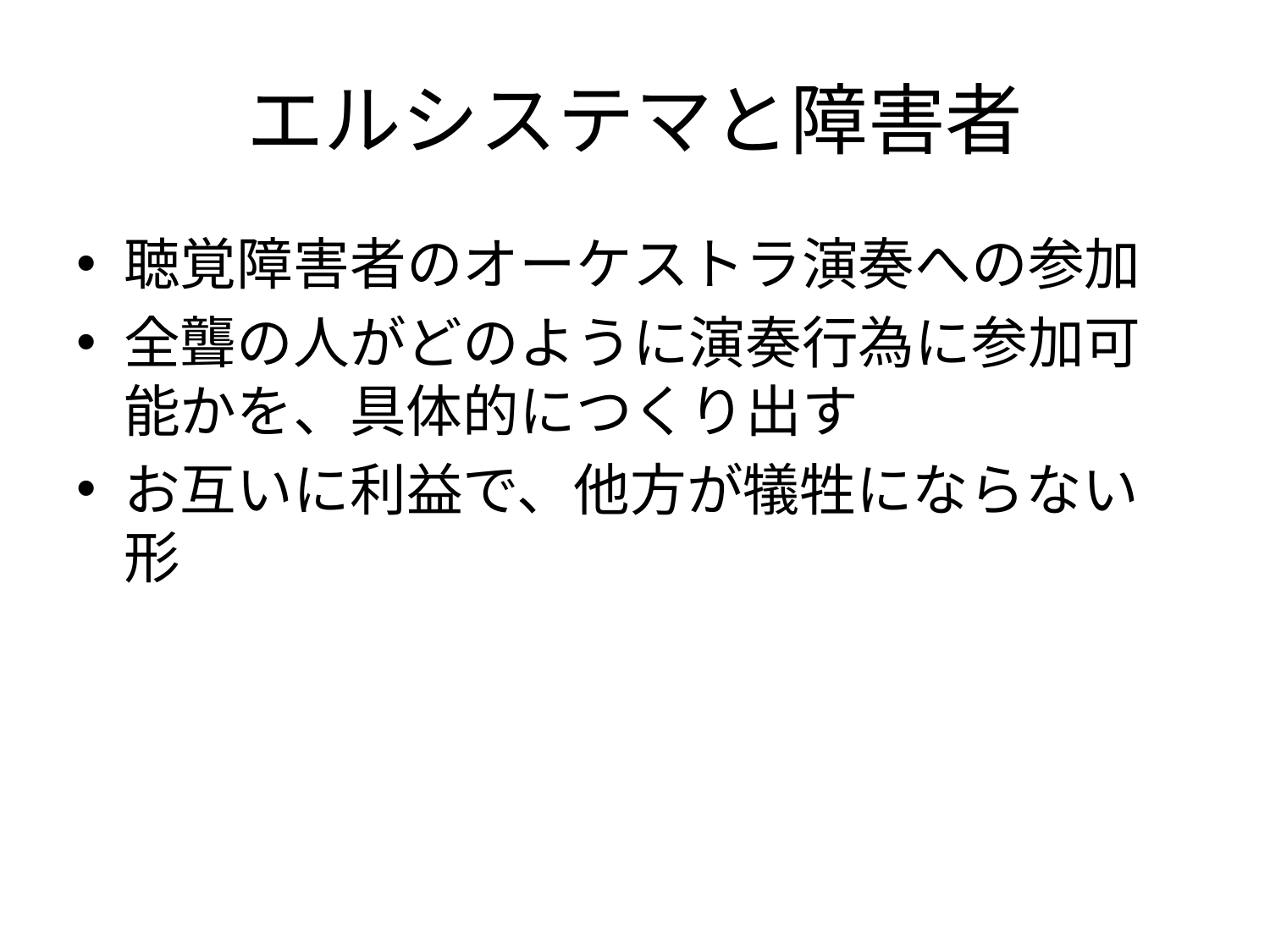

# エルシステマと障害者
聴覚障害者のオーケストラ演奏への参加
全聾の人がどのように演奏行為に参加可能かを、具体的につくり出す
お互いに利益で、他方が犠牲にならない形